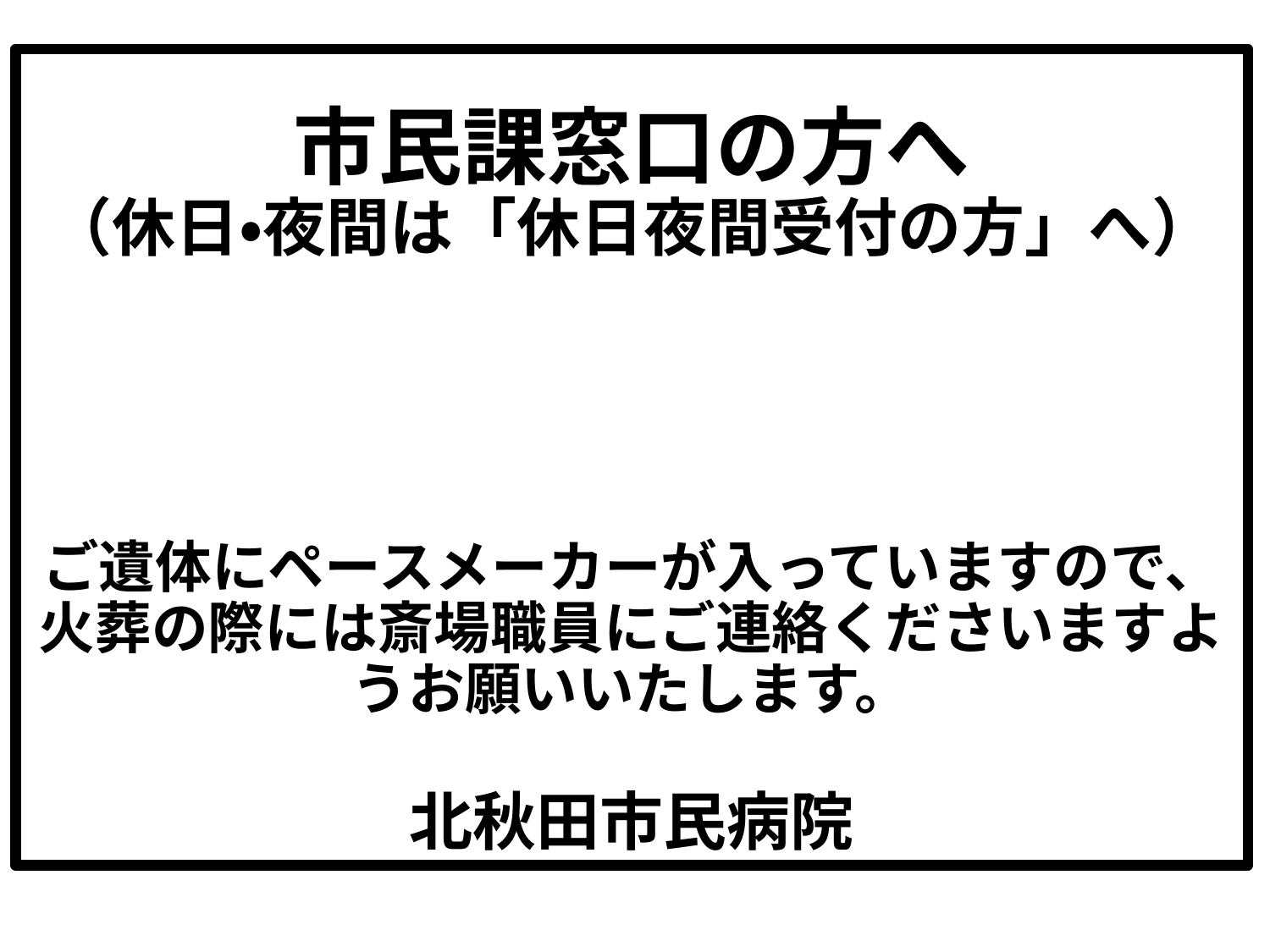

# 市民課窓口の方へ （休日・夜間は「休日夜間受付の方」へ） ご遺体にペースメーカーが入っていますので、 火葬の際には斎場職員にご連絡くださいますようお願いいたします。 北秋田市民病院